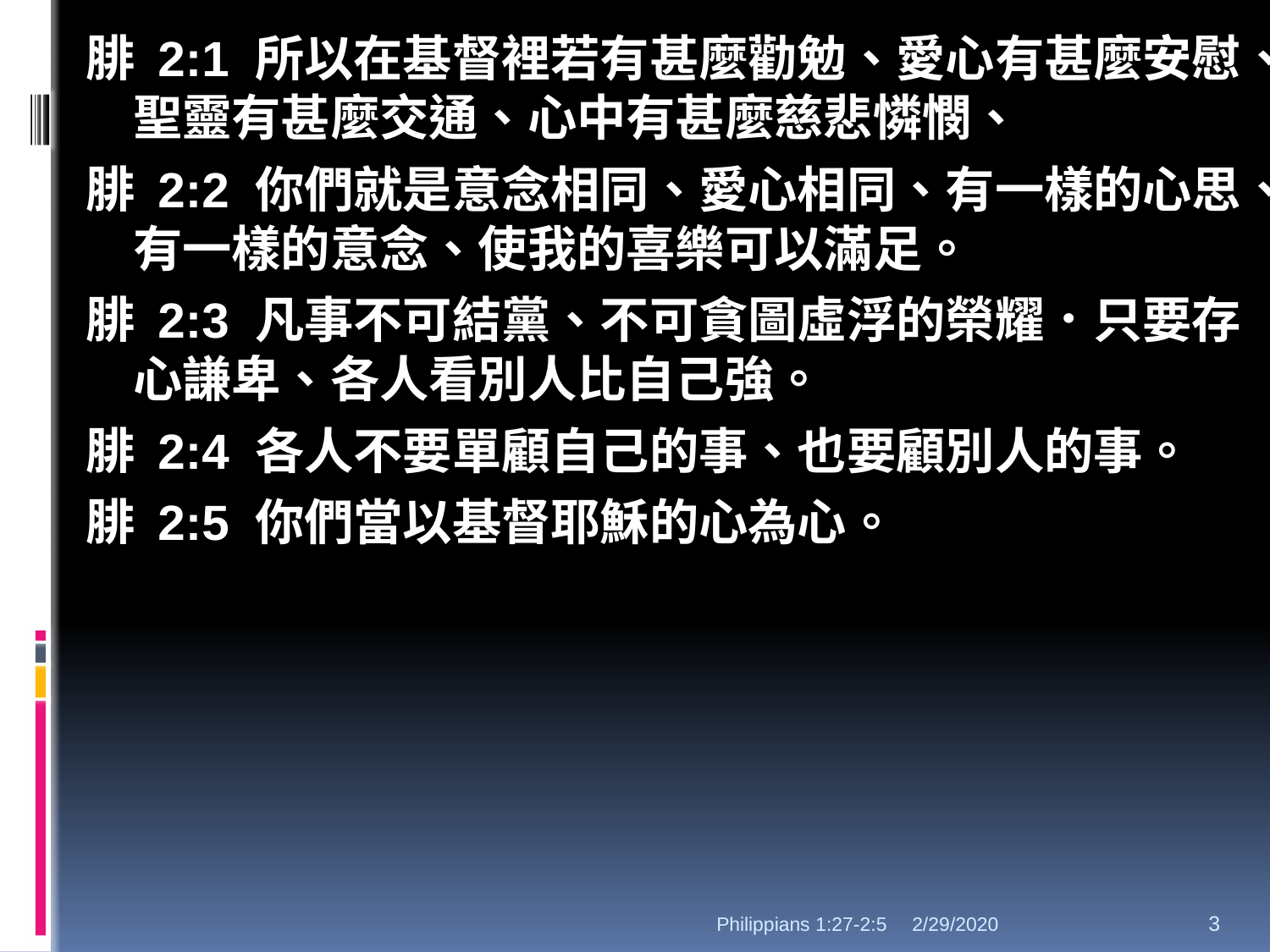

#
腓 2:1 所以在基督裡若有甚麼勸勉、愛心有甚麼安慰、聖靈有甚麼交通、心中有甚麼慈悲憐憫、
腓 2:2 你們就是意念相同、愛心相同、有一樣的心思、有一樣的意念、使我的喜樂可以滿足。
腓 2:3 凡事不可結黨、不可貪圖虛浮的榮耀．只要存心謙卑、各人看別人比自己強。
腓 2:4 各人不要單顧自己的事、也要顧別人的事。
腓 2:5 你們當以基督耶穌的心為心。

Philippians 1:27-2:5
2/29/2020
3